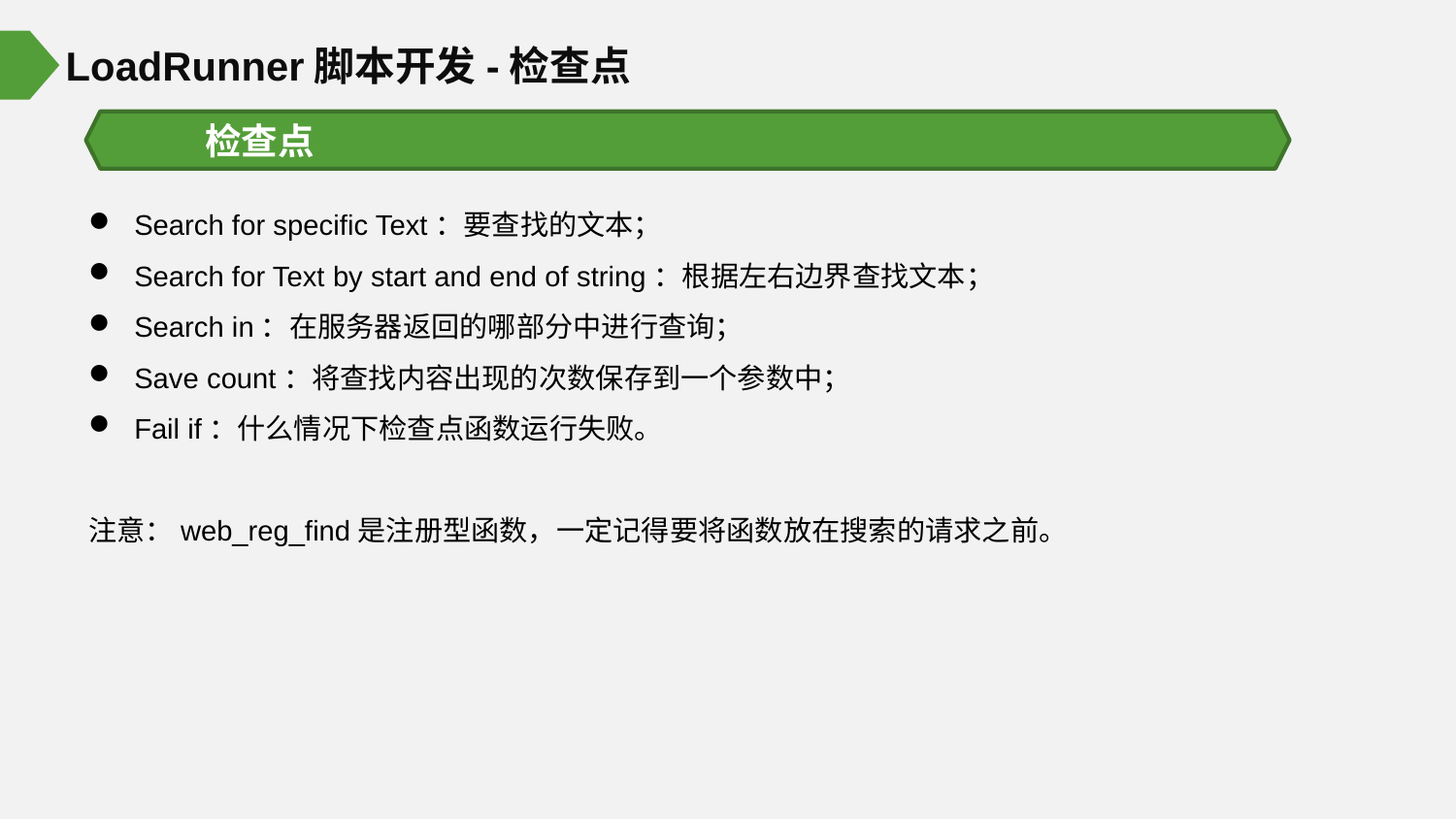

LoadRunner脚本开发-检查点
检查点
Search for specific Text：要查找的文本；
Search for Text by start and end of string：根据左右边界查找文本；
Search in：在服务器返回的哪部分中进行查询；
Save count：将查找内容出现的次数保存到一个参数中；
Fail if：什么情况下检查点函数运行失败。

注意：web_reg_find是注册型函数，一定记得要将函数放在搜索的请求之前。